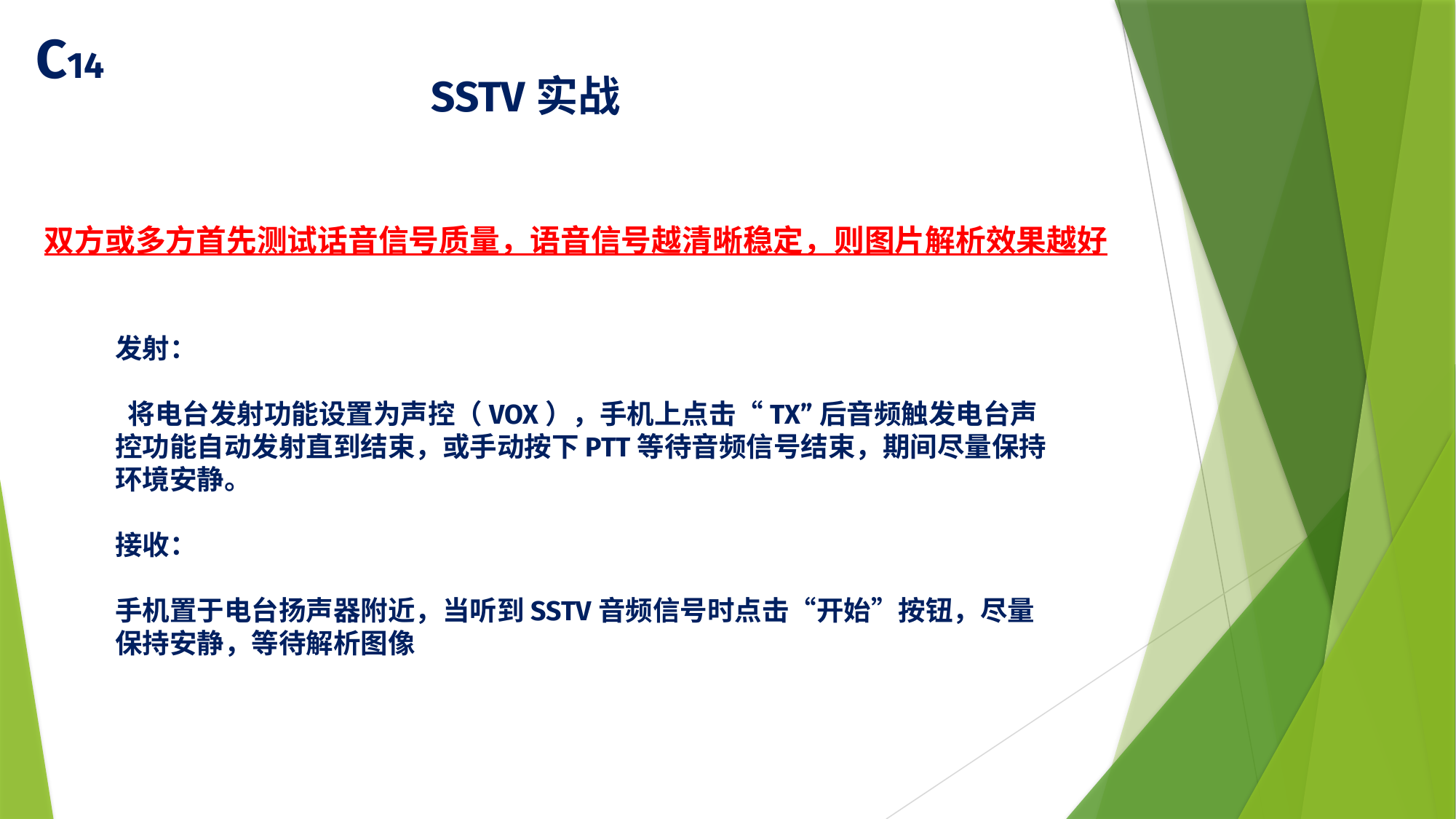

C14
SSTV实战
双方或多方首先测试话音信号质量，语音信号越清晰稳定，则图片解析效果越好
发射：

 将电台发射功能设置为声控（VOX），手机上点击“TX”后音频触发电台声控功能自动发射直到结束，或手动按下PTT等待音频信号结束，期间尽量保持环境安静。

接收：

手机置于电台扬声器附近，当听到SSTV音频信号时点击“开始”按钮，尽量保持安静，等待解析图像